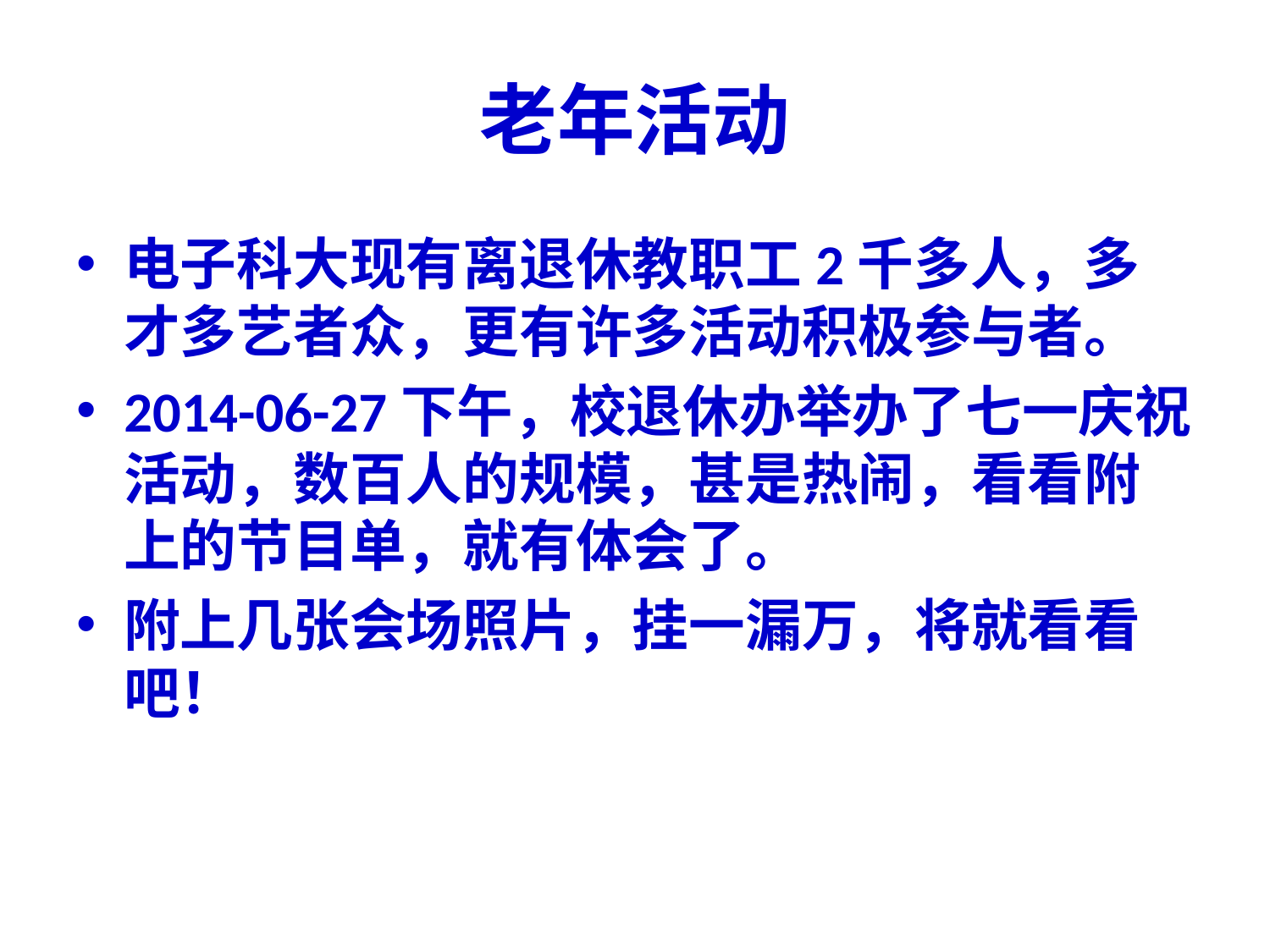

# 老年活动
电子科大现有离退休教职工2千多人，多才多艺者众，更有许多活动积极参与者。
2014-06-27下午，校退休办举办了七一庆祝活动，数百人的规模，甚是热闹，看看附上的节目单，就有体会了。
附上几张会场照片，挂一漏万，将就看看吧！